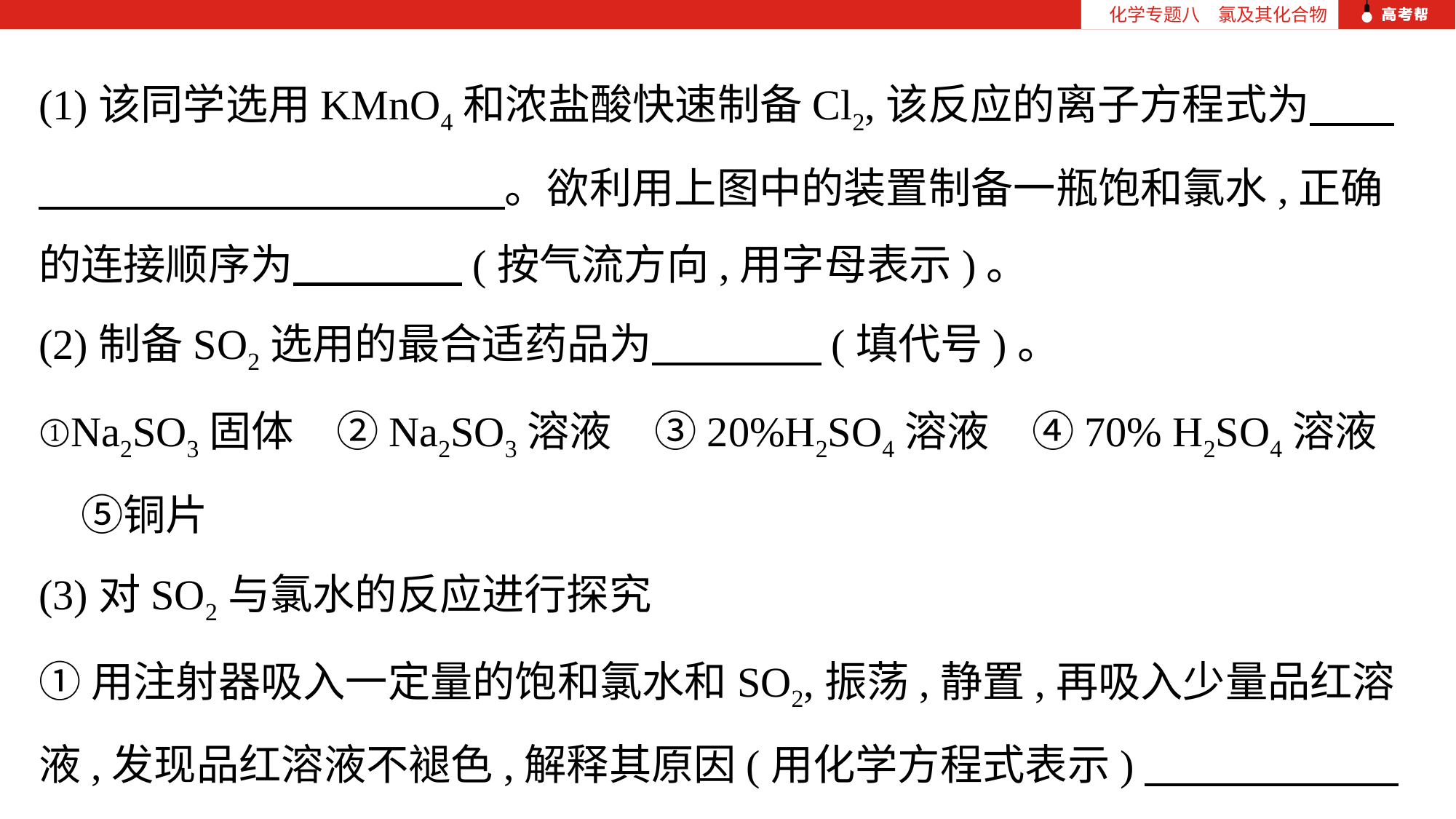

化学专题八　氯及其化合物

(1)该同学选用KMnO4和浓盐酸快速制备Cl2,该反应的离子方程式为　　　　　　　　　　　　　。欲利用上图中的装置制备一瓶饱和氯水,正确的连接顺序为　　　　(按气流方向,用字母表示)。
(2)制备SO2选用的最合适药品为　　　　(填代号)。
①Na2SO3固体　②Na2SO3溶液　③20%H2SO4溶液　④70% H2SO4溶液　⑤铜片
(3)对SO2与氯水的反应进行探究
①用注射器吸入一定量的饱和氯水和SO2,振荡,静置,再吸入少量品红溶液,发现品红溶液不褪色,解释其原因(用化学方程式表示)　　　　　　　　。